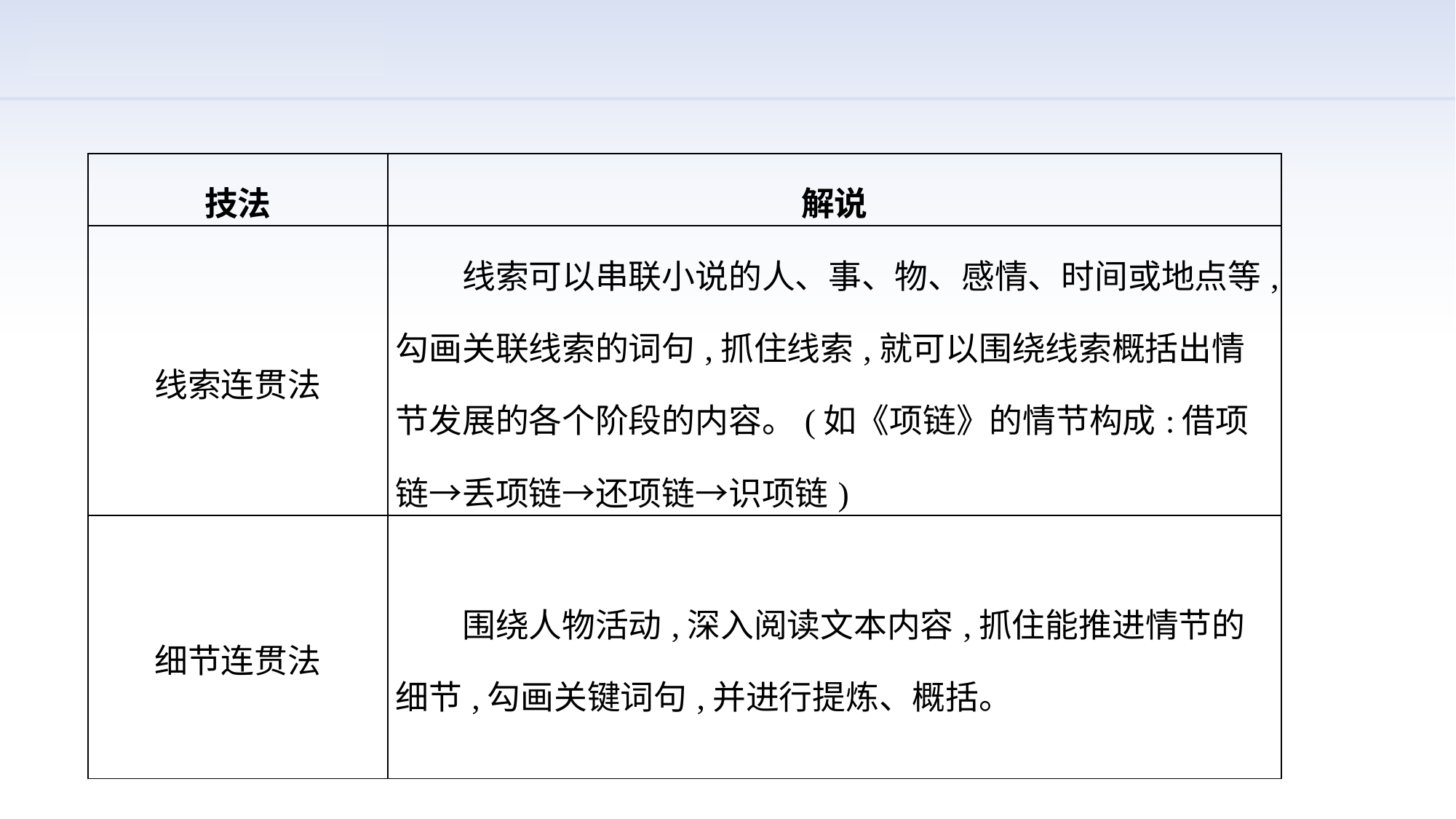

| 技法 | 解说 |
| --- | --- |
| 线索连贯法 | 线索可以串联小说的人、事、物、感情、时间或地点等,勾画关联线索的词句,抓住线索,就可以围绕线索概括出情节发展的各个阶段的内容。(如《项链》的情节构成:借项链→丢项链→还项链→识项链) |
| 细节连贯法 | 围绕人物活动,深入阅读文本内容,抓住能推进情节的细节,勾画关键词句,并进行提炼、概括。 |